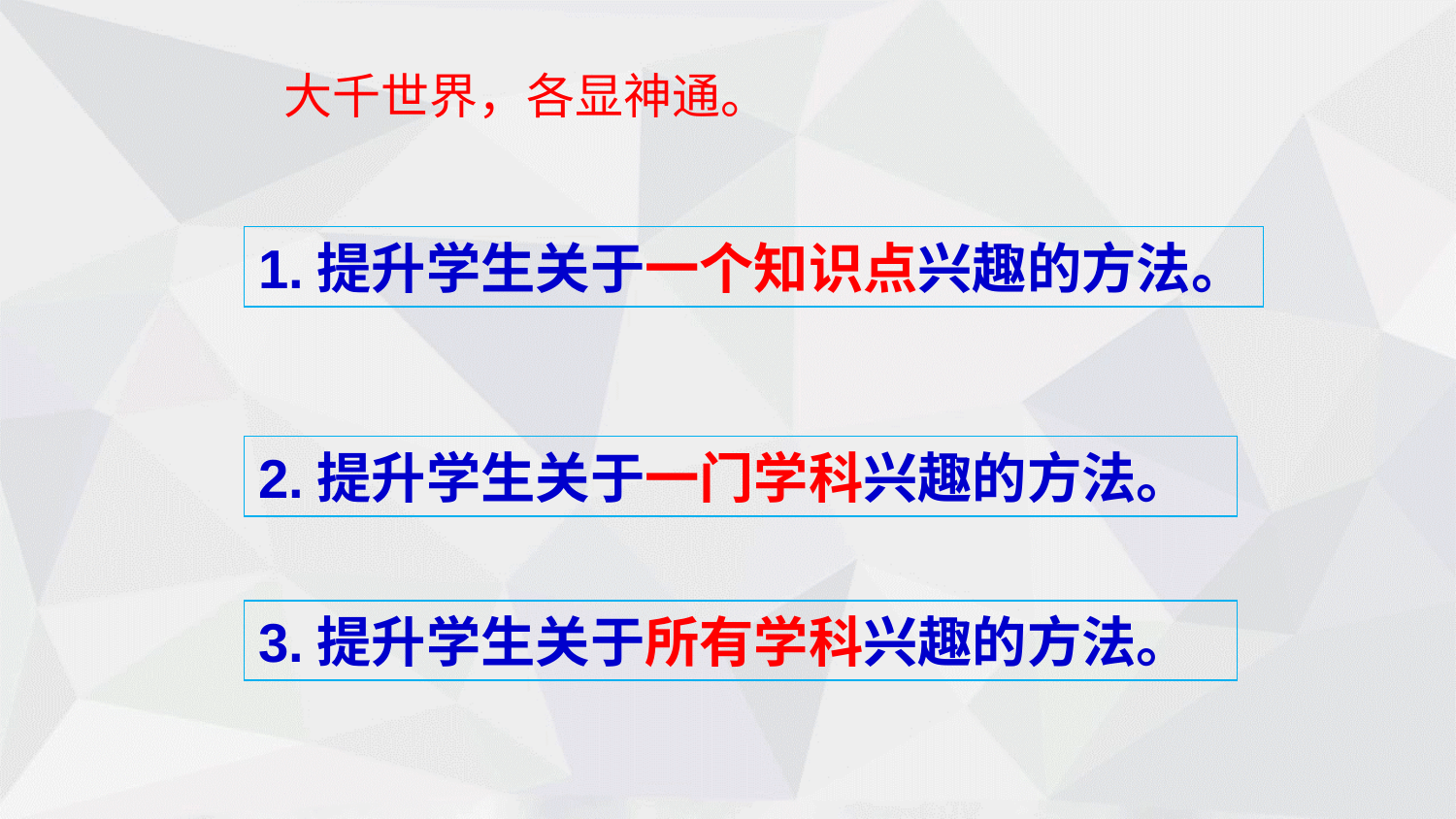

大千世界，各显神通。
1.提升学生关于一个知识点兴趣的方法。
2.提升学生关于一门学科兴趣的方法。
3.提升学生关于所有学科兴趣的方法。